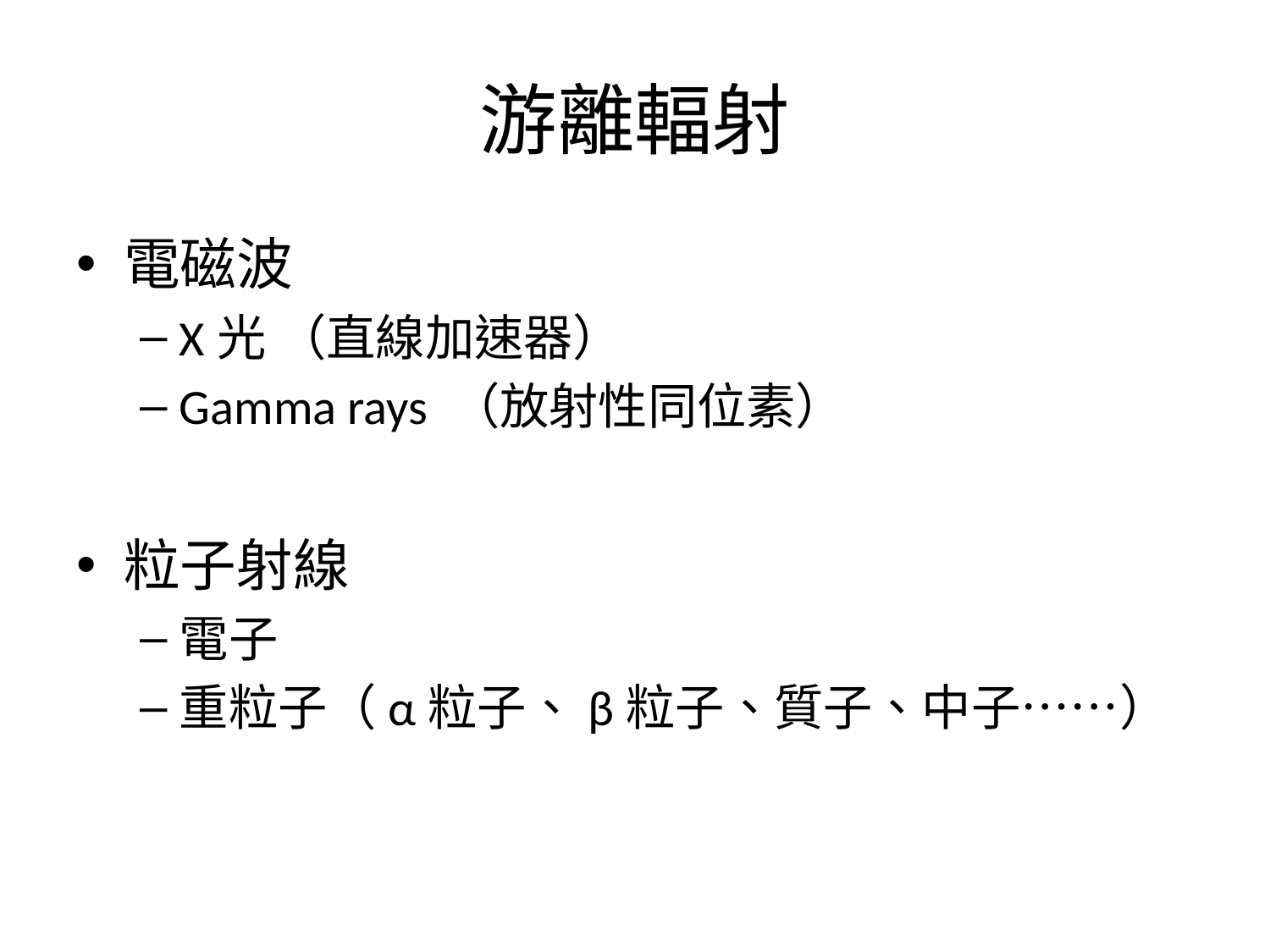

# 游離輻射
電磁波
X光 （直線加速器）
Gamma rays （放射性同位素）

粒子射線
電子
重粒子（α粒子、β粒子、質子、中子……）